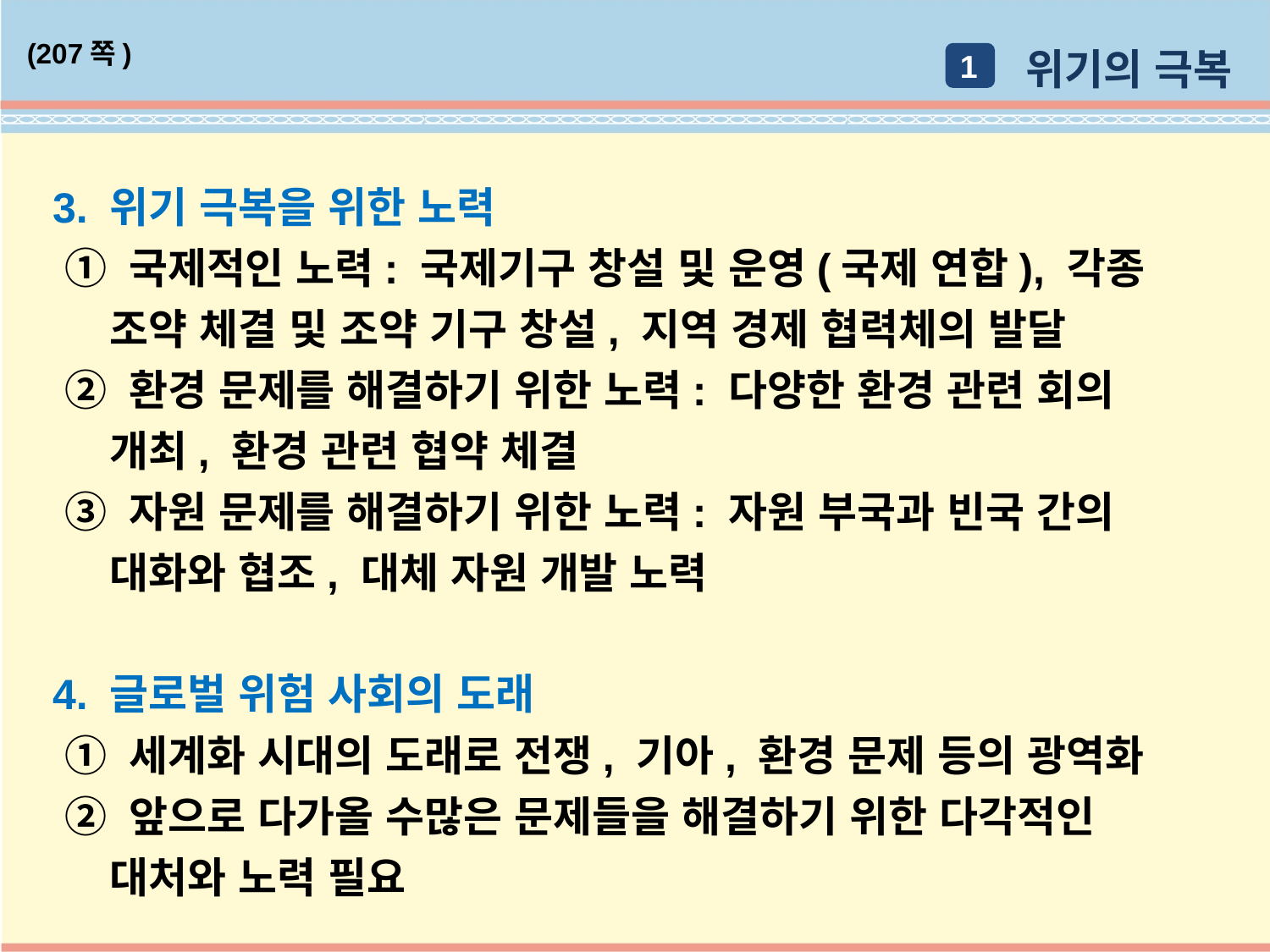

위기의 극복
(207쪽)
1
3. 위기 극복을 위한 노력
 ① 국제적인 노력: 국제기구 창설 및 운영(국제 연합), 각종
    조약 체결 및 조약 기구 창설, 지역 경제 협력체의 발달
 ② 환경 문제를 해결하기 위한 노력: 다양한 환경 관련 회의
    개최, 환경 관련 협약 체결
 ③ 자원 문제를 해결하기 위한 노력: 자원 부국과 빈국 간의
    대화와 협조, 대체 자원 개발 노력

4. 글로벌 위험 사회의 도래
 ① 세계화 시대의 도래로 전쟁, 기아, 환경 문제 등의 광역화
 ② 앞으로 다가올 수많은 문제들을 해결하기 위한 다각적인
    대처와 노력 필요